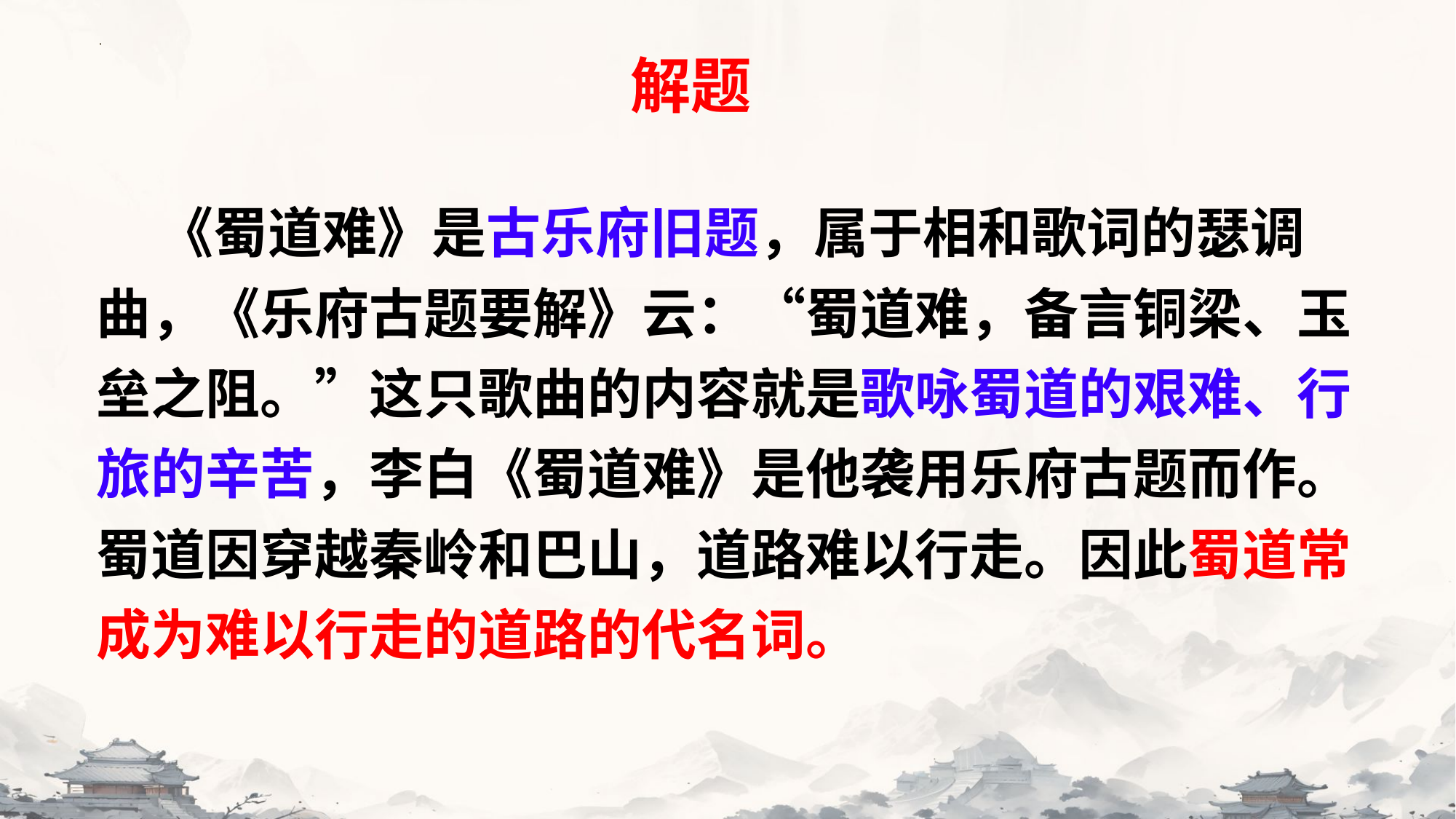

解题

    《蜀道难》是古乐府旧题，属于相和歌词的瑟调曲，《乐府古题要解》云：“蜀道难，备言铜梁、玉垒之阻。”这只歌曲的内容就是歌咏蜀道的艰难、行旅的辛苦，李白《蜀道难》是他袭用乐府古题而作。蜀道因穿越秦岭和巴山，道路难以行走。因此蜀道常成为难以行走的道路的代名词。